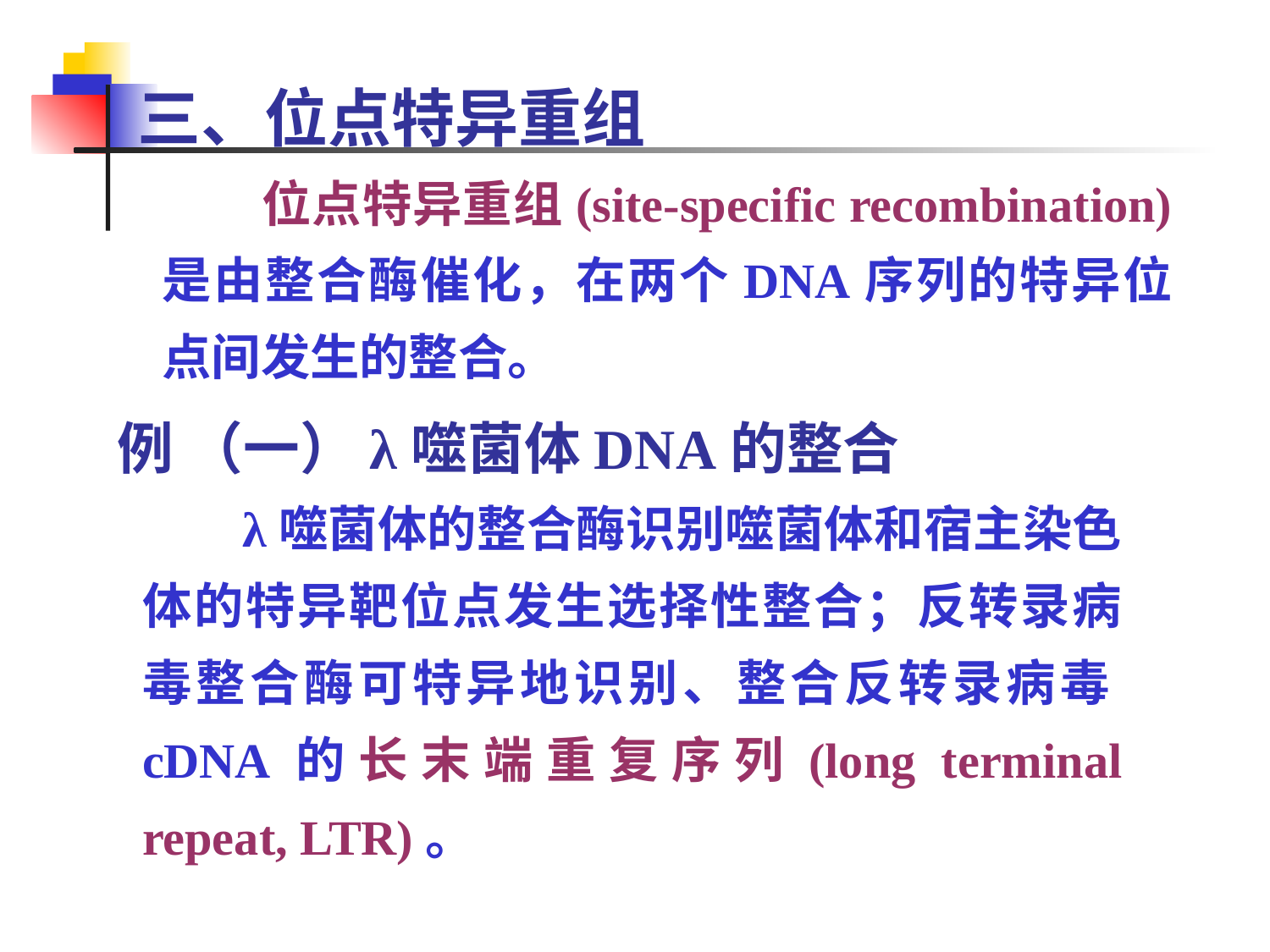

三、位点特异重组
位点特异重组(site-specific recombination) 是由整合酶催化，在两个DNA序列的特异位点间发生的整合。

例 （一）λ噬菌体DNA的整合
λ噬菌体的整合酶识别噬菌体和宿主染色体的特异靶位点发生选择性整合；反转录病毒整合酶可特异地识别、整合反转录病毒cDNA的长末端重复序列(long terminal repeat, LTR)。